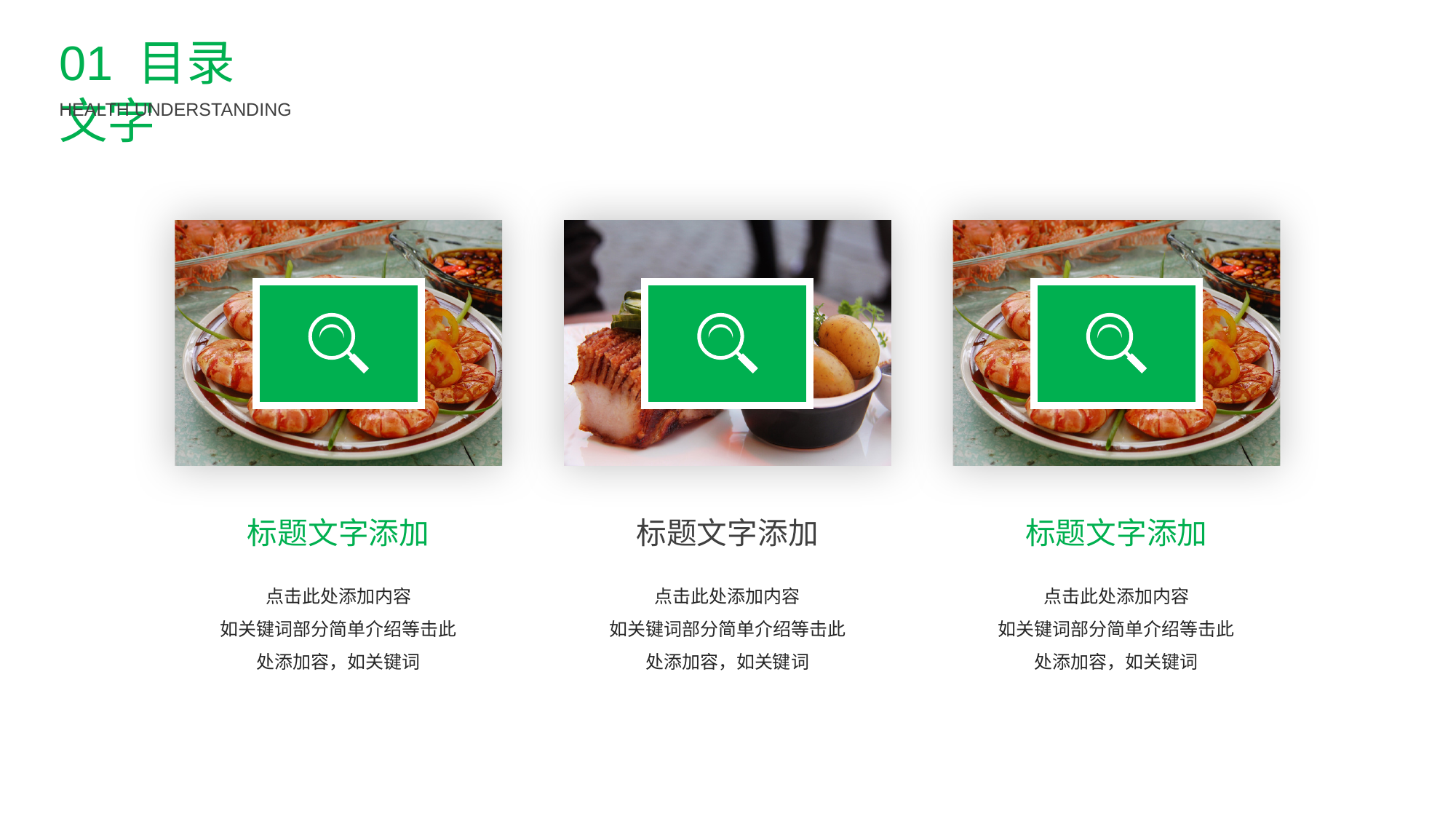

BY YUSHEN
01 目录文字
HEALTH UNDERSTANDING

标题文字添加
点击此处添加内容
如关键词部分简单介绍等击此
处添加容，如关键词

标题文字添加
点击此处添加内容
如关键词部分简单介绍等击此
处添加容，如关键词

标题文字添加
点击此处添加内容
如关键词部分简单介绍等击此
处添加容，如关键词